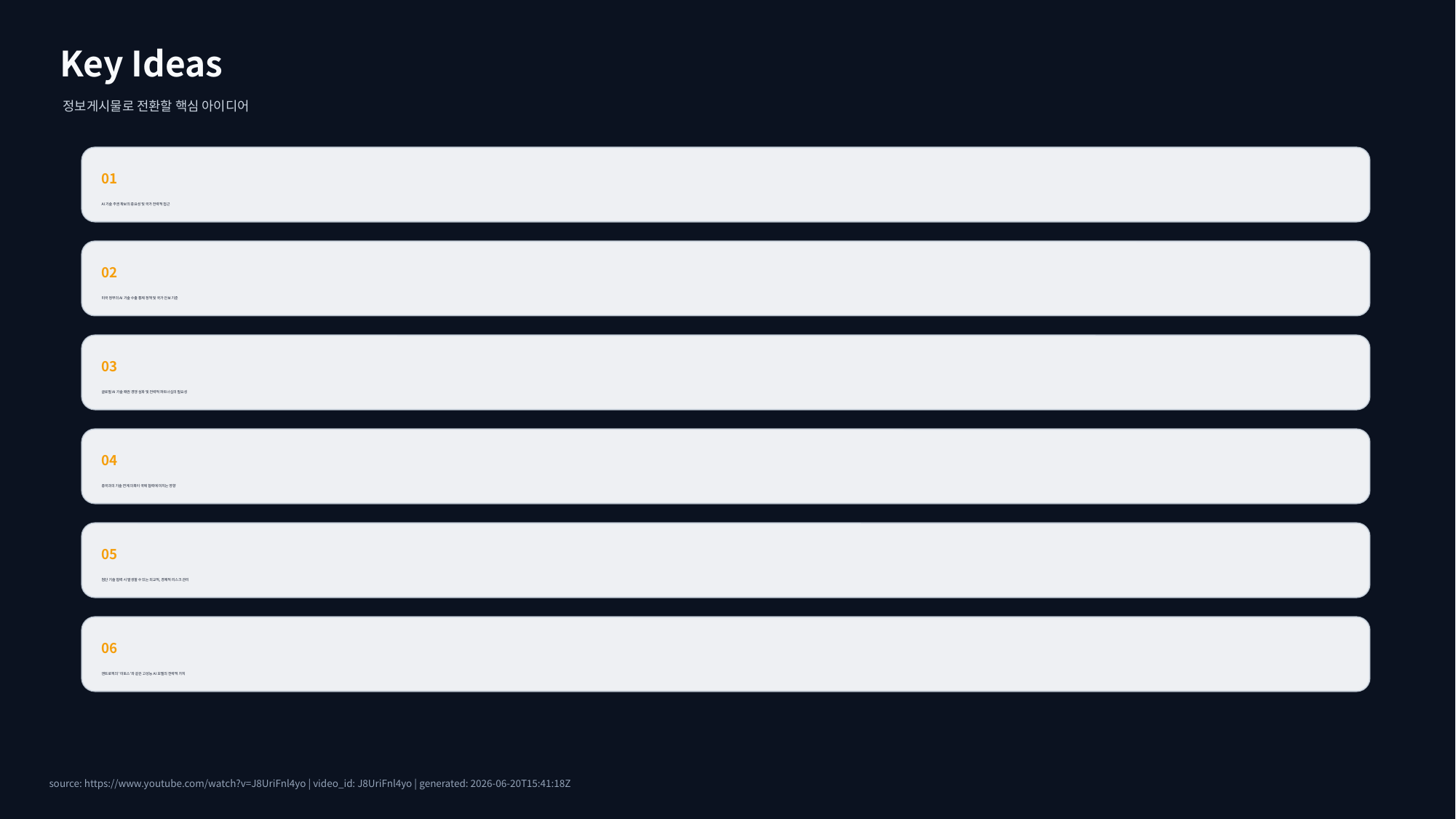

Key Ideas
정보게시물로 전환할 핵심 아이디어

01
AI 기술 주권 확보의 중요성 및 국가 전략적 접근

02
미국 정부의 AI 기술 수출 통제 정책 및 국가 안보 기준

03
글로벌 AI 기술 패권 경쟁 심화 및 전략적 파트너십의 필요성

04
중국과의 기술 연계 의혹이 국제 협력에 미치는 영향

05
첨단 기술 협력 시 발생할 수 있는 외교적, 경제적 리스크 관리

06
앤트로픽의 '미토스'와 같은 고성능 AI 모델의 전략적 가치
source: https://www.youtube.com/watch?v=J8UriFnl4yo | video_id: J8UriFnl4yo | generated: 2026-06-20T15:41:18Z